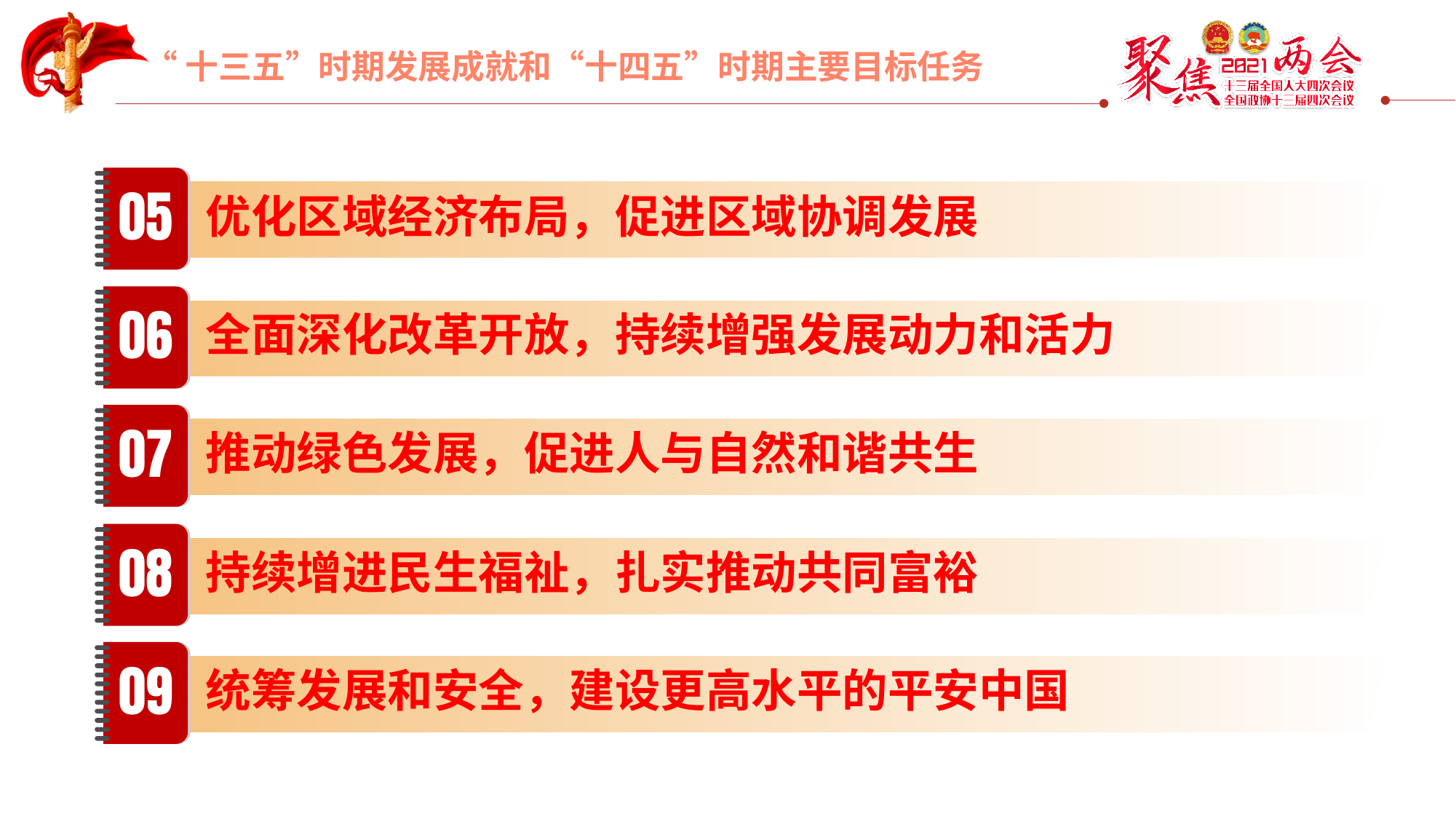

延迟符

05

优化区域经济布局，促进区域协调发展

06

全面深化改革开放，持续增强发展动力和活力

07

推动绿色发展，促进人与自然和谐共生

08

持续增进民生福祉，扎实推动共同富裕

09

统筹发展和安全，建设更高水平的平安中国